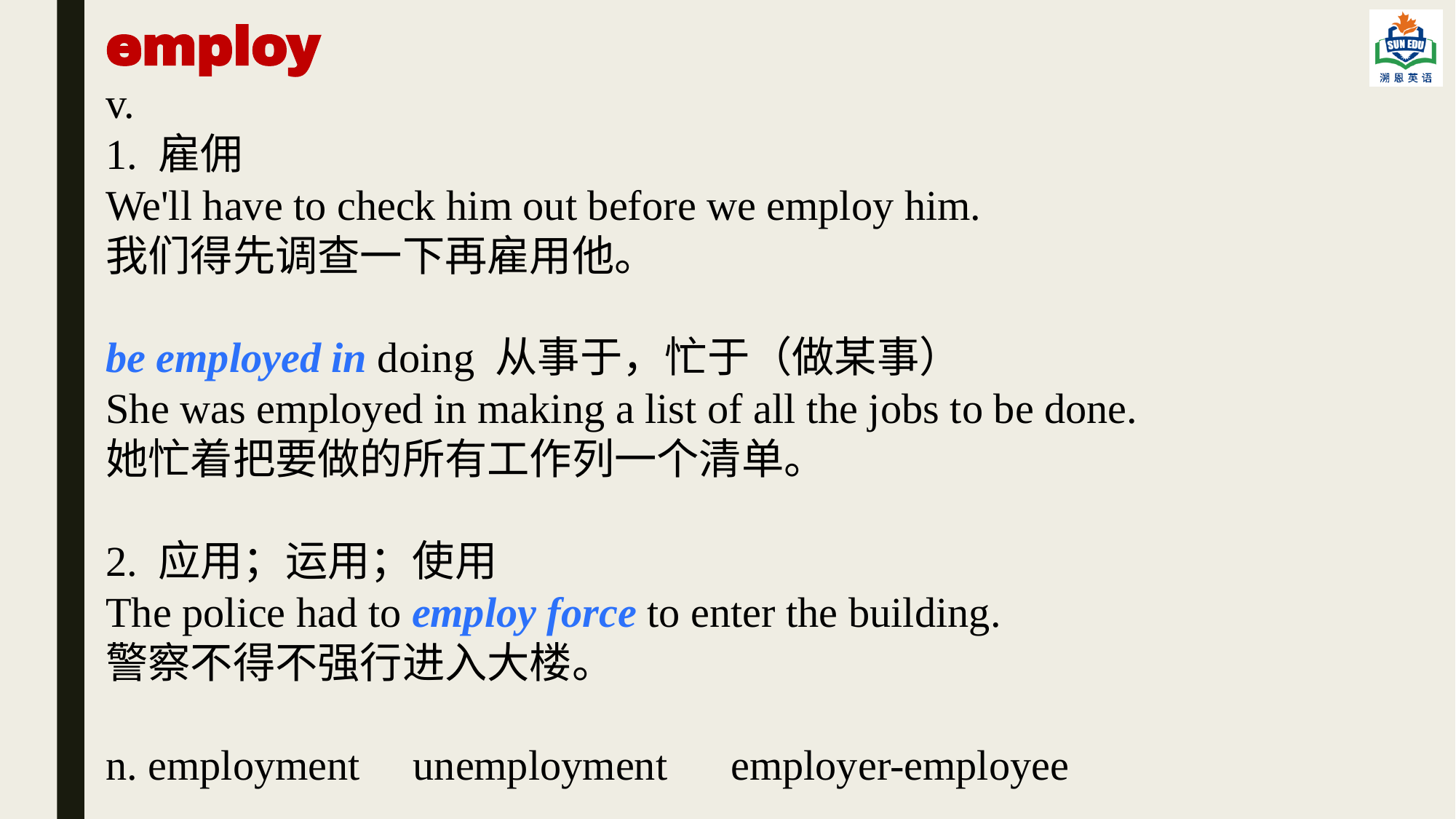

employ
v.
1. 雇佣
We'll have to check him out before we employ him.
我们得先调查一下再雇用他。

be employed in doing 从事于，忙于（做某事）
She was employed in making a list of all the jobs to be done.
她忙着把要做的所有工作列一个清单。

2. 应用；运用；使用
The police had to employ force to enter the building.
警察不得不强行进入大楼。

n. employment     unemployment      employer-employee